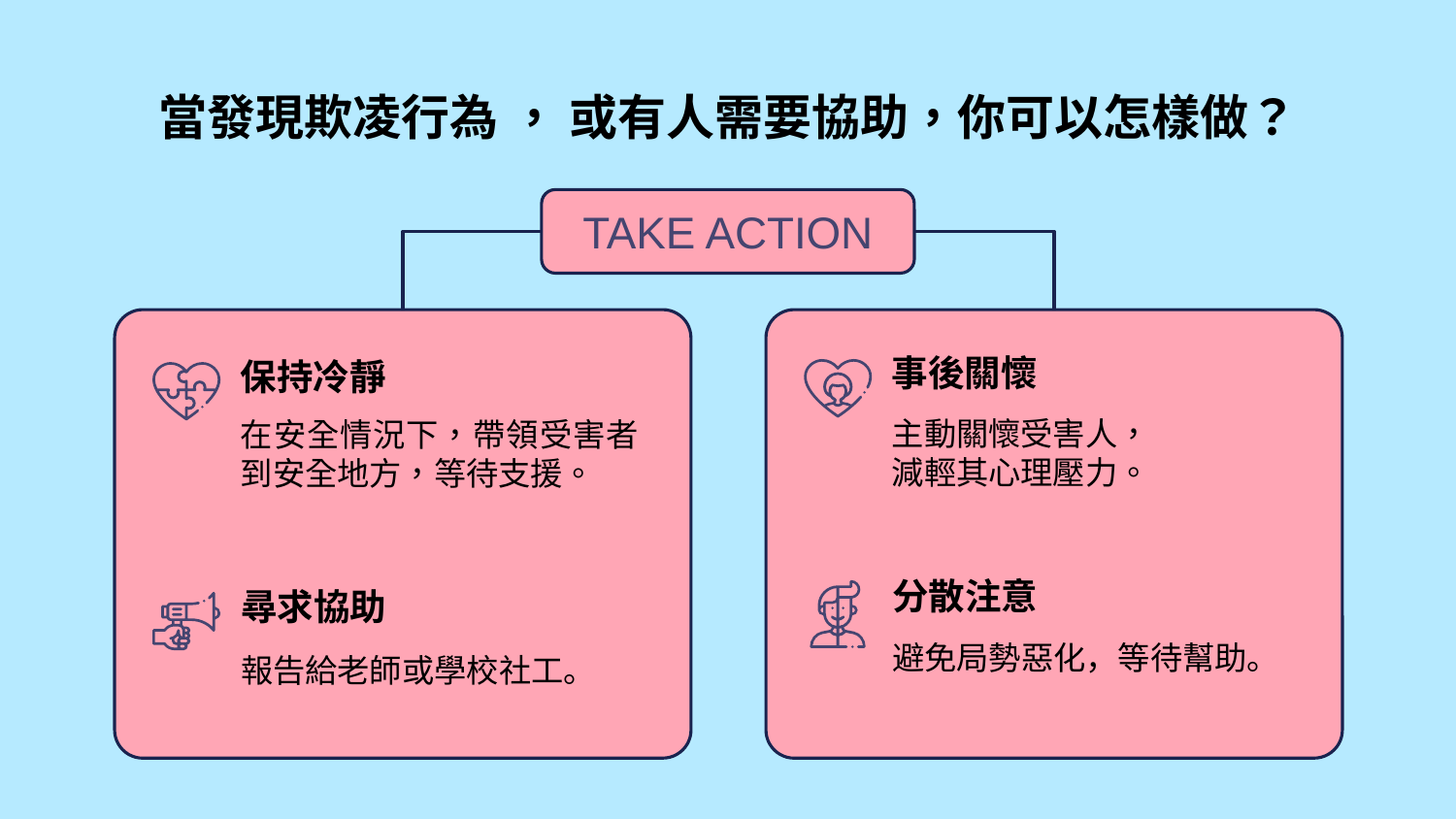

# 當發現欺凌行為 ， 或有人需要協助，你可以怎樣做？
TAKE ACTION

事後關懷
保持冷靜
在安全情況下，帶領受害者到安全地方，等待支援。

主動關懷受害人，
減輕其心理壓力。
分散注意
避免局勢惡化，等待幫助。

尋求協助
報告給老師或學校社工。